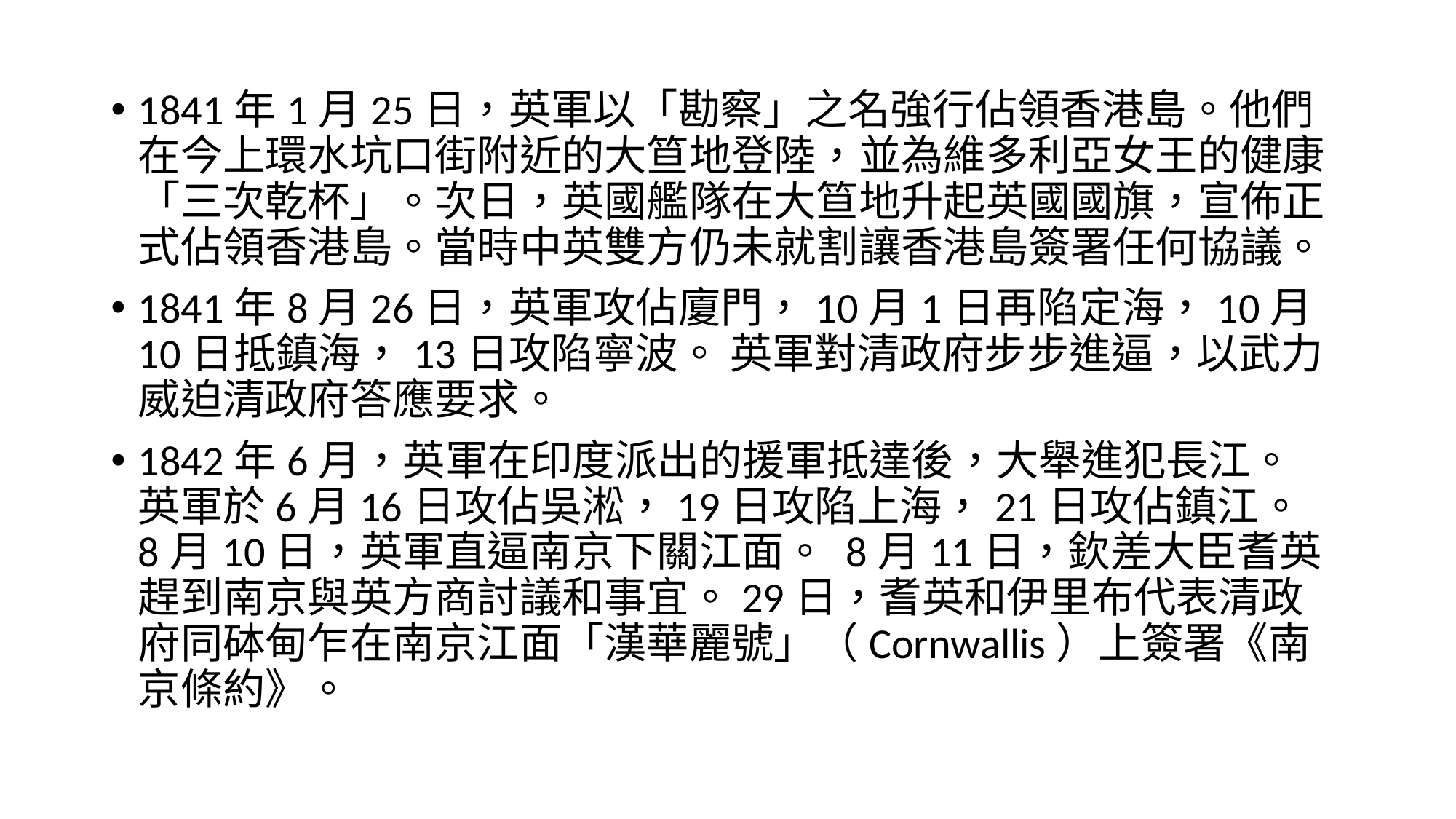

1841年1月25日，英軍以「勘察」之名強行佔領香港島。他們在今上環水坑口街附近的大笪地登陸，並為維多利亞女王的健康「三次乾杯」。次日，英國艦隊在大笪地升起英國國旗，宣佈正式佔領香港島。當時中英雙方仍未就割讓香港島簽署任何協議。
1841年8月26日，英軍攻佔廈門，10月1日再陷定海，10月10日抵鎮海，13日攻陷寧波。 英軍對清政府步步進逼，以武力威迫清政府答應要求。
1842年6月，英軍在印度派出的援軍抵達後，大舉進犯長江。英軍於6月16日攻佔吳淞，19日攻陷上海，21日攻佔鎮江。8月10日，英軍直逼南京下關江面。 8月11日，欽差大臣耆英趕到南京與英方商討議和事宜。29日，耆英和伊里布代表清政府同砵甸乍在南京江面「漢華麗號」（Cornwallis）上簽署《南京條約》。
#